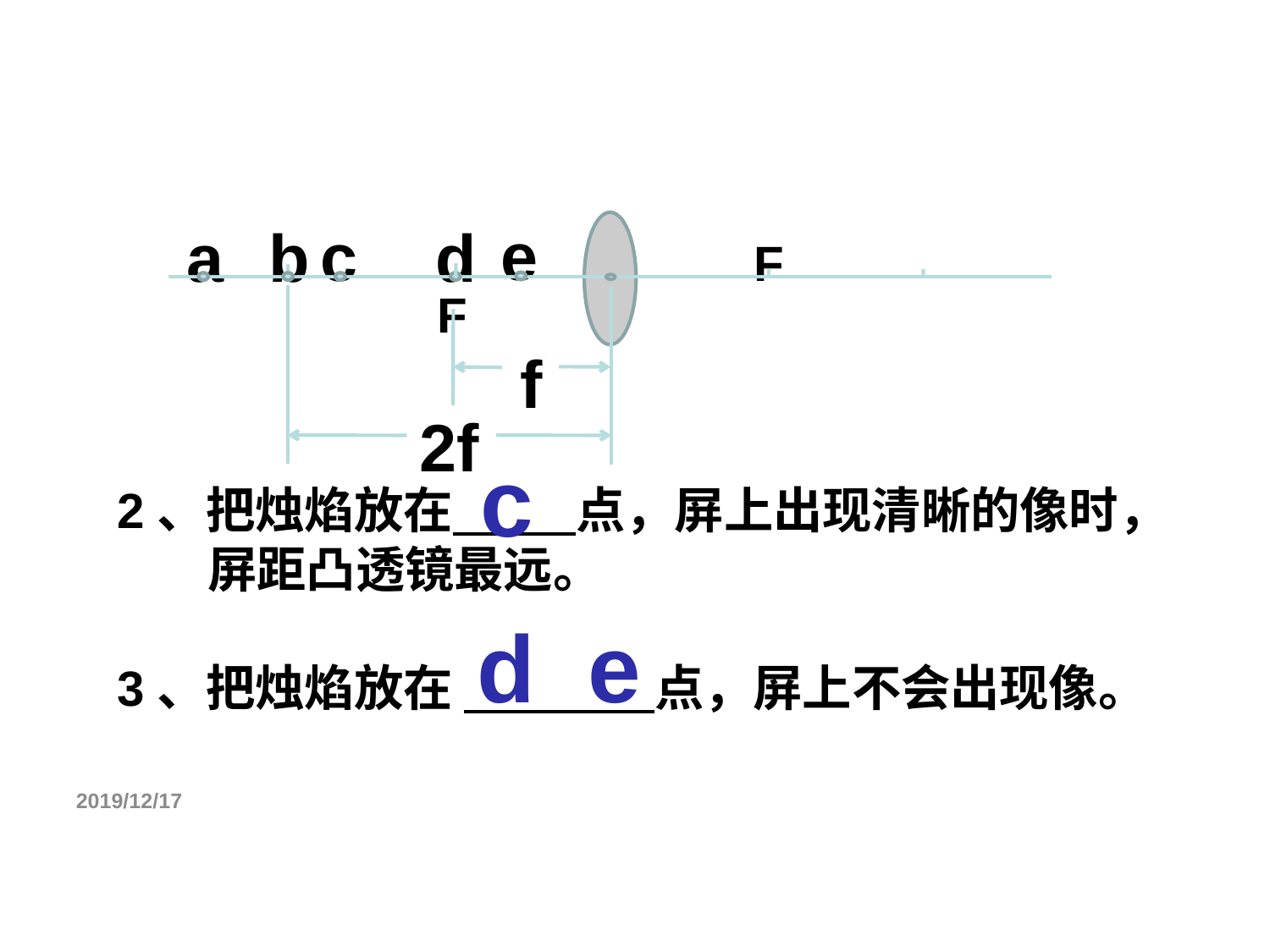

e
c
a
b
d

F

F
f
2f
c
2、把烛焰放在           点，屏上出现清晰的像时，
       屏距凸透镜最远。

3、把烛焰放在                  点，屏上不会出现像。
d  e
2019/12/17